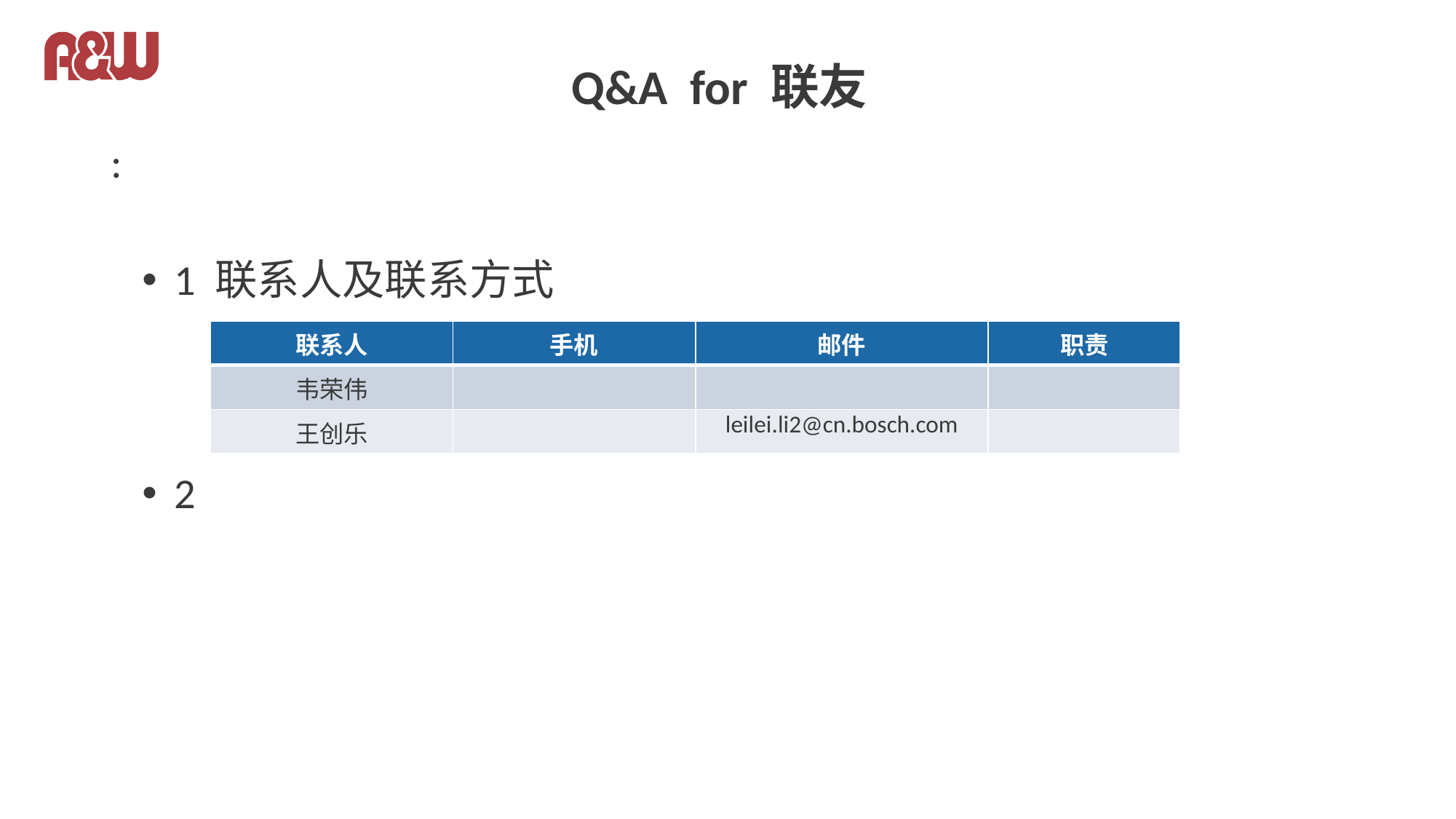

# Q&A  for 联友
:

1 联系人及联系方式

2
| 联系人 | 手机 | 邮件 | 职责 |
| --- | --- | --- | --- |
| 韦荣伟 |  |  |  |
| 王创乐 |  | leilei.li2@cn.bosch.com |  |